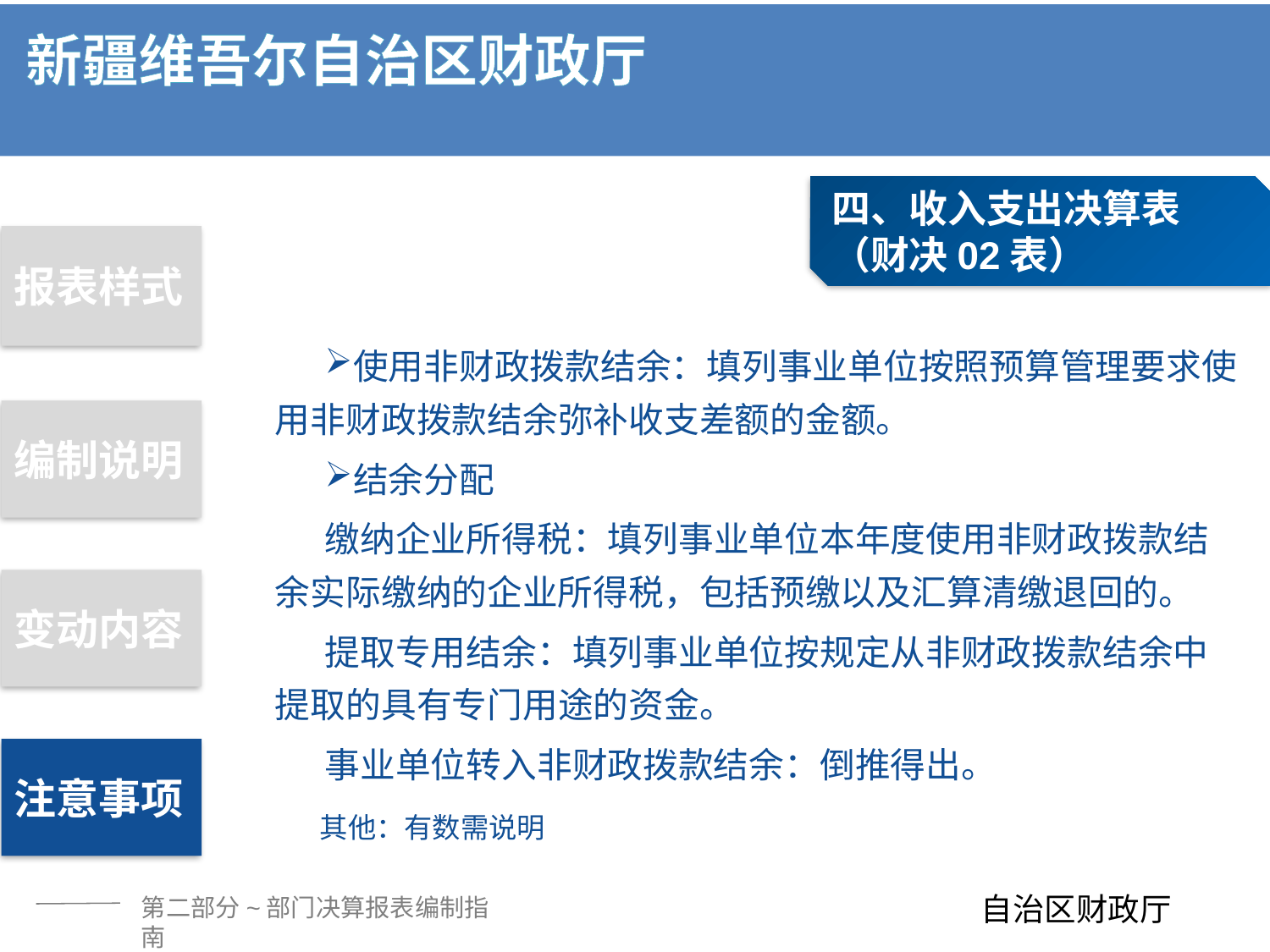

四、收入支出决算表
（财决02表）
报表样式

使用非财政拨款结余：填列事业单位按照预算管理要求使用非财政拨款结余弥补收支差额的金额。
结余分配
缴纳企业所得税：填列事业单位本年度使用非财政拨款结余实际缴纳的企业所得税，包括预缴以及汇算清缴退回的。
提取专用结余：填列事业单位按规定从非财政拨款结余中提取的具有专门用途的资金。
事业单位转入非财政拨款结余：倒推得出。
      其他：有数需说明
编制说明
变动内容
注意事项
第二部分~部门决算报表编制指南
39